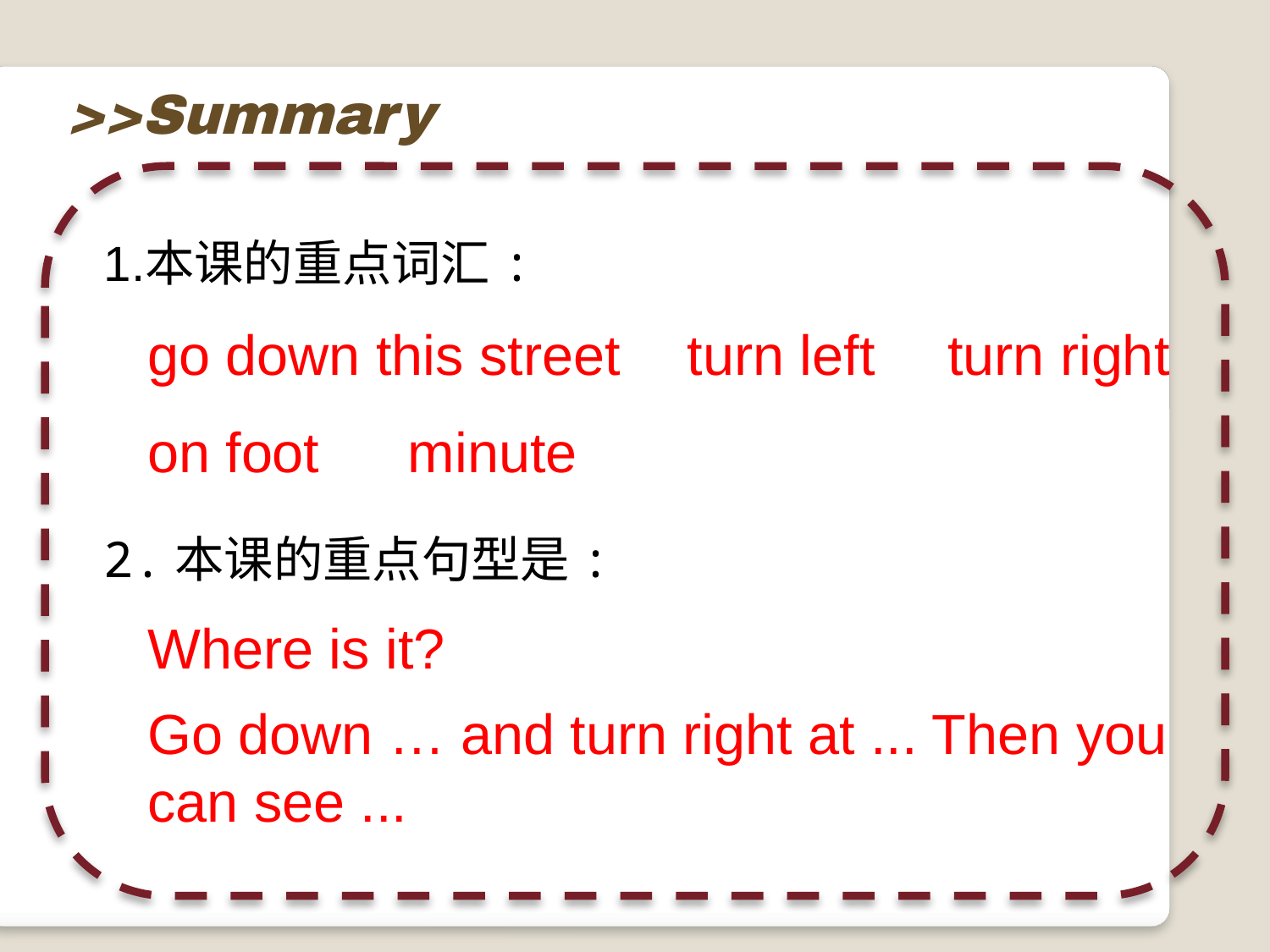

>>Summary

本课的重点词汇:

2.本课的重点句型是:
go down this street
turn left
turn right
on foot
minute
Where is it?
Go down … and turn right at ... Then you
can see ...